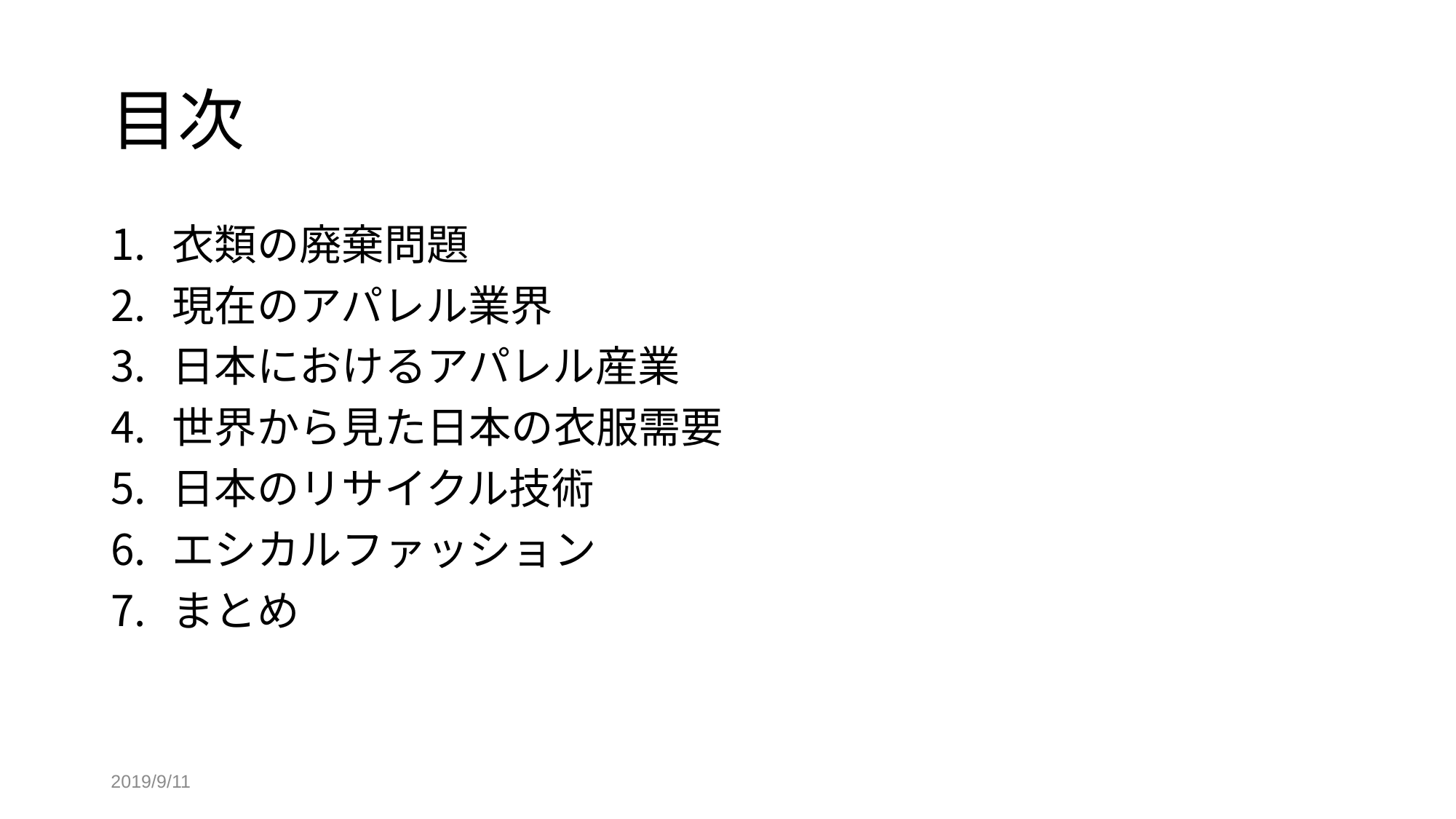

# 目次
衣類の廃棄問題
現在のアパレル業界
日本におけるアパレル産業
世界から見た日本の衣服需要
日本のリサイクル技術
エシカルファッション
まとめ

2019/9/11